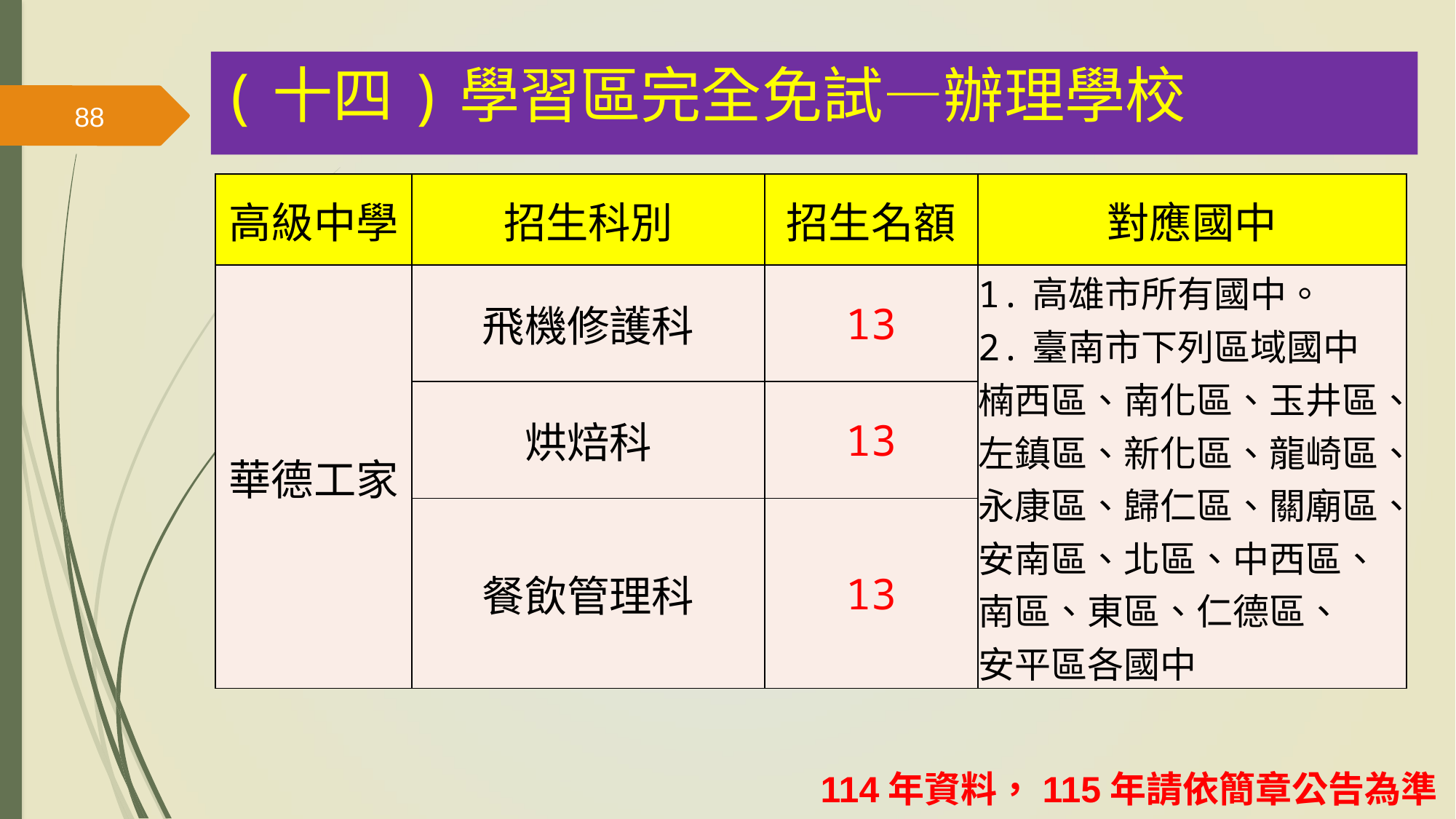

(十四)學習區完全免試—辦理學校
88
| 高級中學 | 招生科別 | 招生名額 | 對應國中 |
| --- | --- | --- | --- |
| 華德工家 | 飛機修護科 | 13 | 1.高雄市所有國中。 2.臺南市下列區域國中 楠西區、南化區、玉井區、 左鎮區、新化區、龍崎區、 永康區、歸仁區、關廟區、 安南區、北區、中西區、 南區、東區、仁德區、 安平區各國中 |
|  | 烘焙科 | 13 |  |
|  | 餐飲管理科 | 13 |  |

114年資料，115年請依簡章公告為準